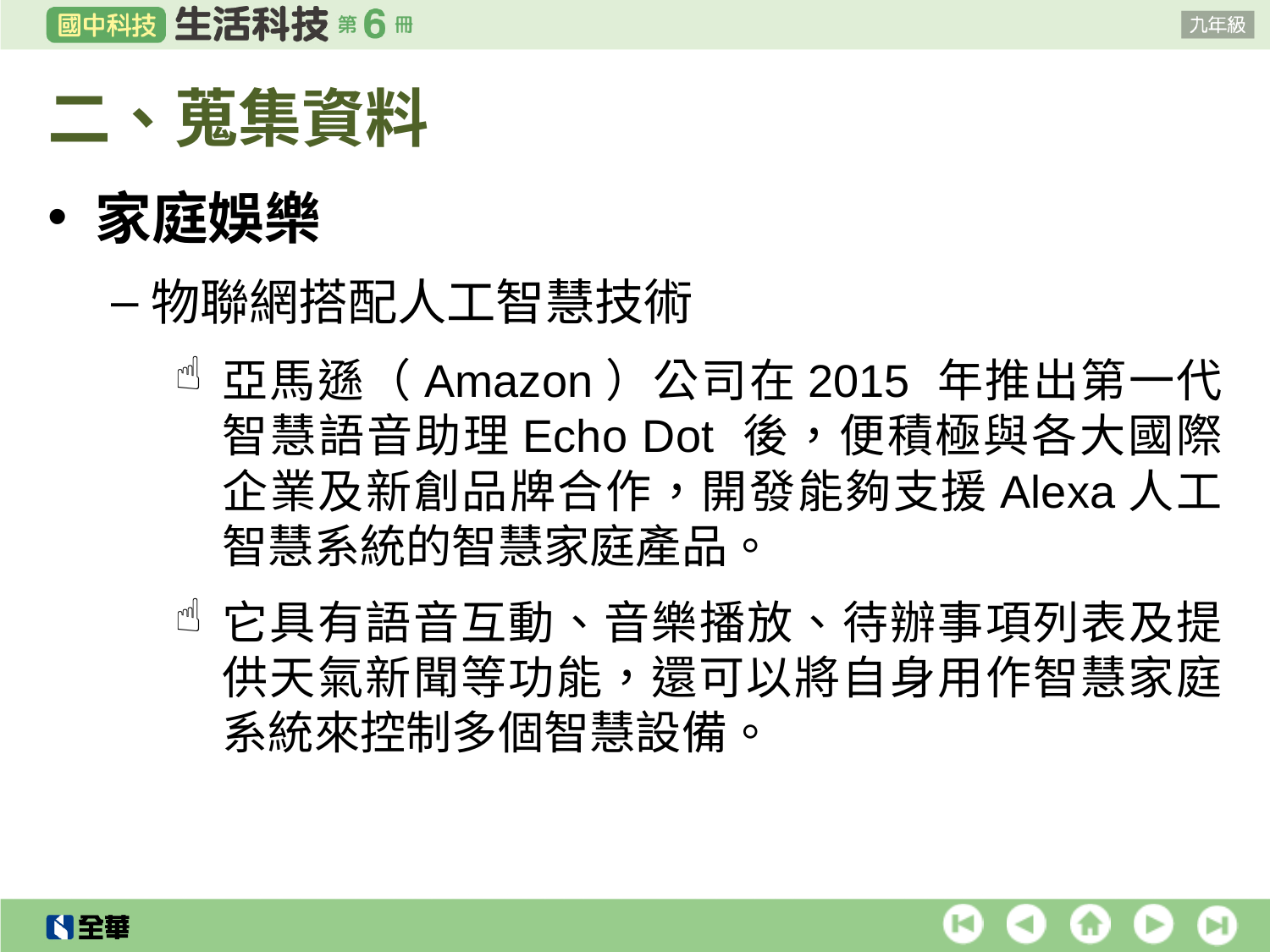

# 二、蒐集資料
家庭娛樂
物聯網搭配人工智慧技術
亞馬遜（Amazon）公司在2015 年推出第一代智慧語音助理Echo Dot 後，便積極與各大國際企業及新創品牌合作，開發能夠支援Alexa人工智慧系統的智慧家庭產品。
它具有語音互動、音樂播放、待辦事項列表及提供天氣新聞等功能，還可以將自身用作智慧家庭系統來控制多個智慧設備。